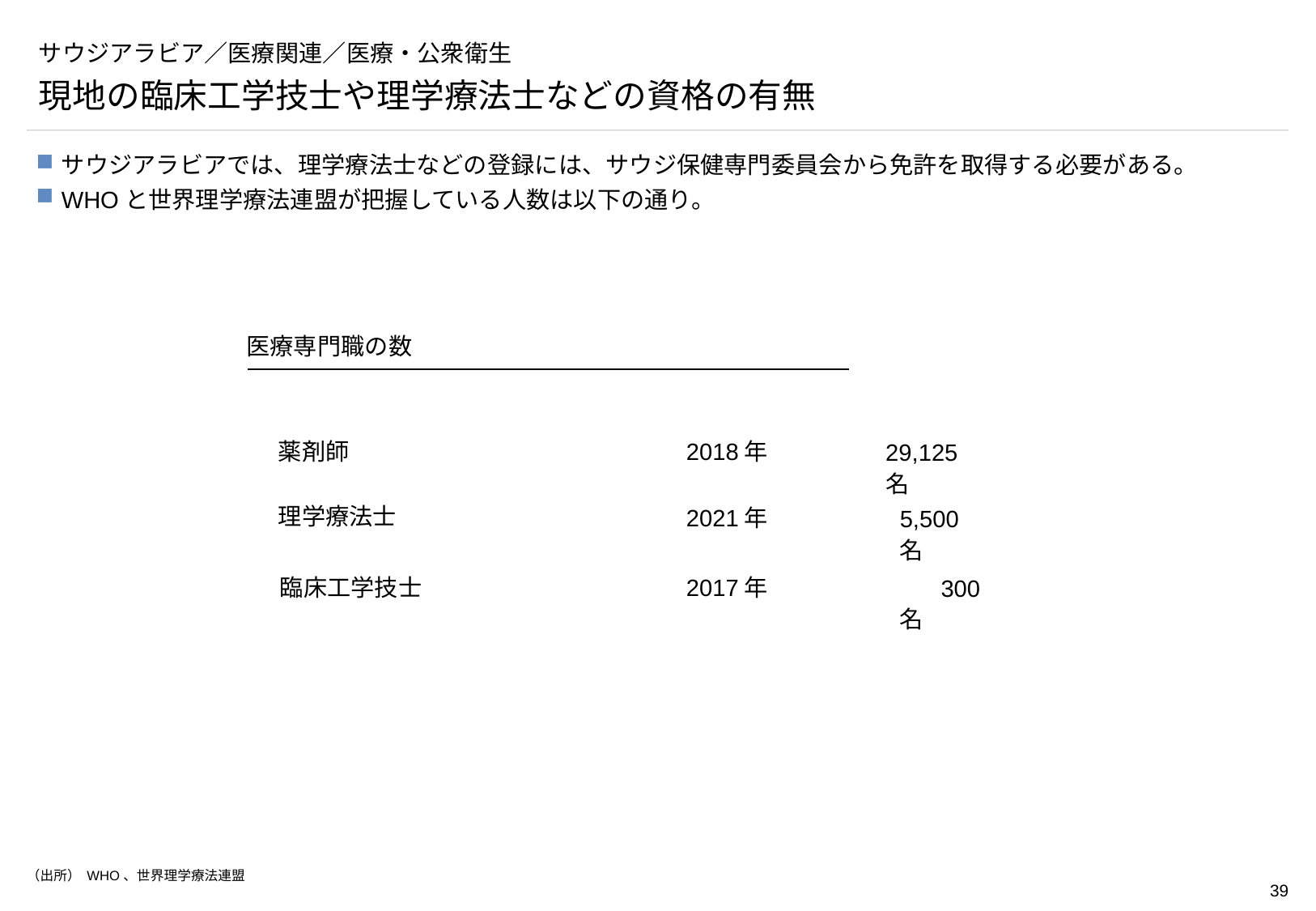

# サウジアラビア／医療関連／医療・公衆衛生
現地の臨床工学技士や理学療法士などの資格の有無
サウジアラビアでは、理学療法士などの登録には、サウジ保健専門委員会から免許を取得する必要がある。
WHOと世界理学療法連盟が把握している人数は以下の通り。
医療専門職の数
薬剤師
2018年
29,125名
理学療法士
2021年
5,500名
臨床工学技士
2017年
　300名
（出所） WHO、世界理学療法連盟